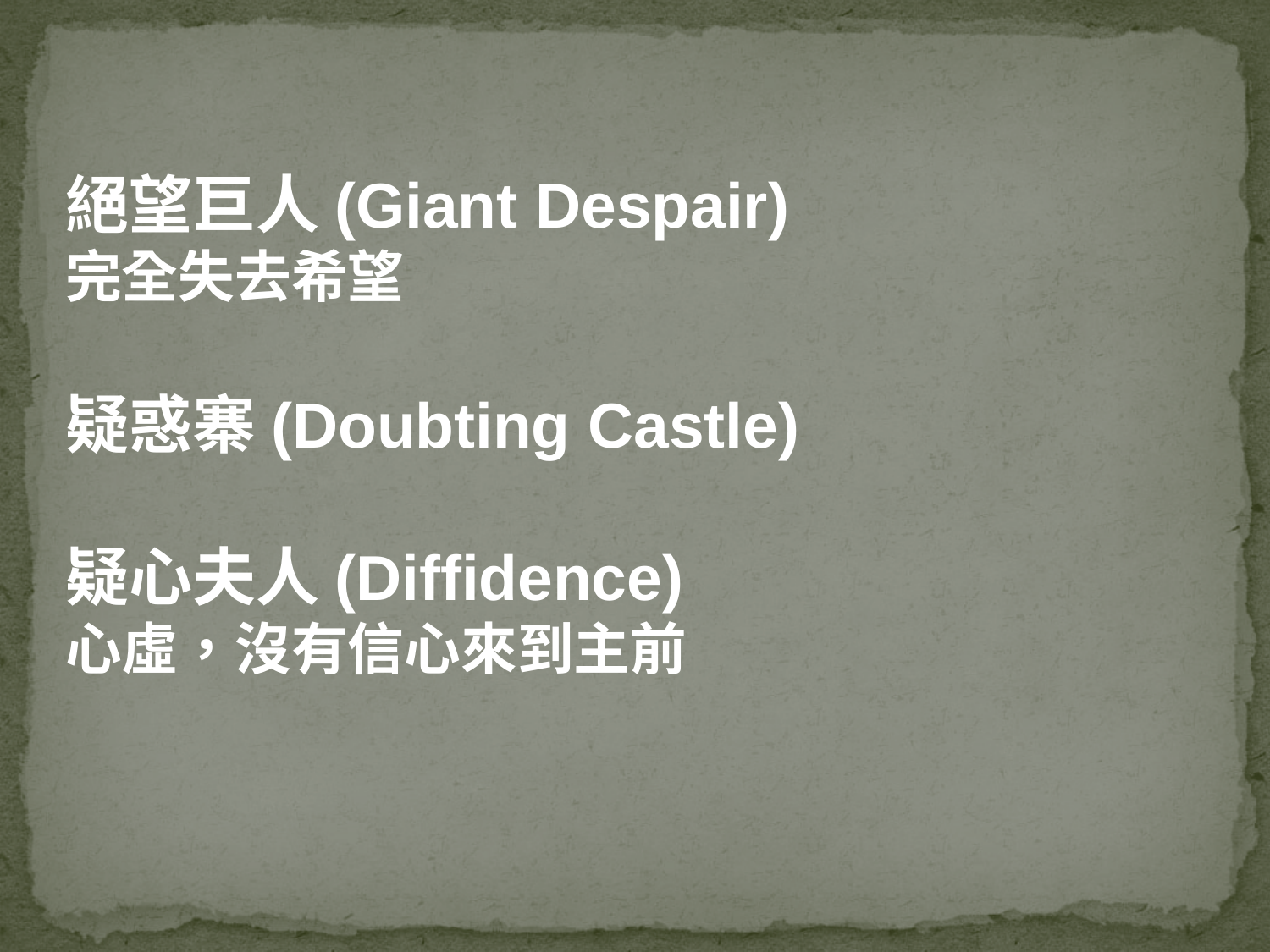

絕望巨人(Giant Despair)
完全失去希望

疑惑寨(Doubting Castle)

疑心夫人(Diffidence)
心虛，沒有信心來到主前